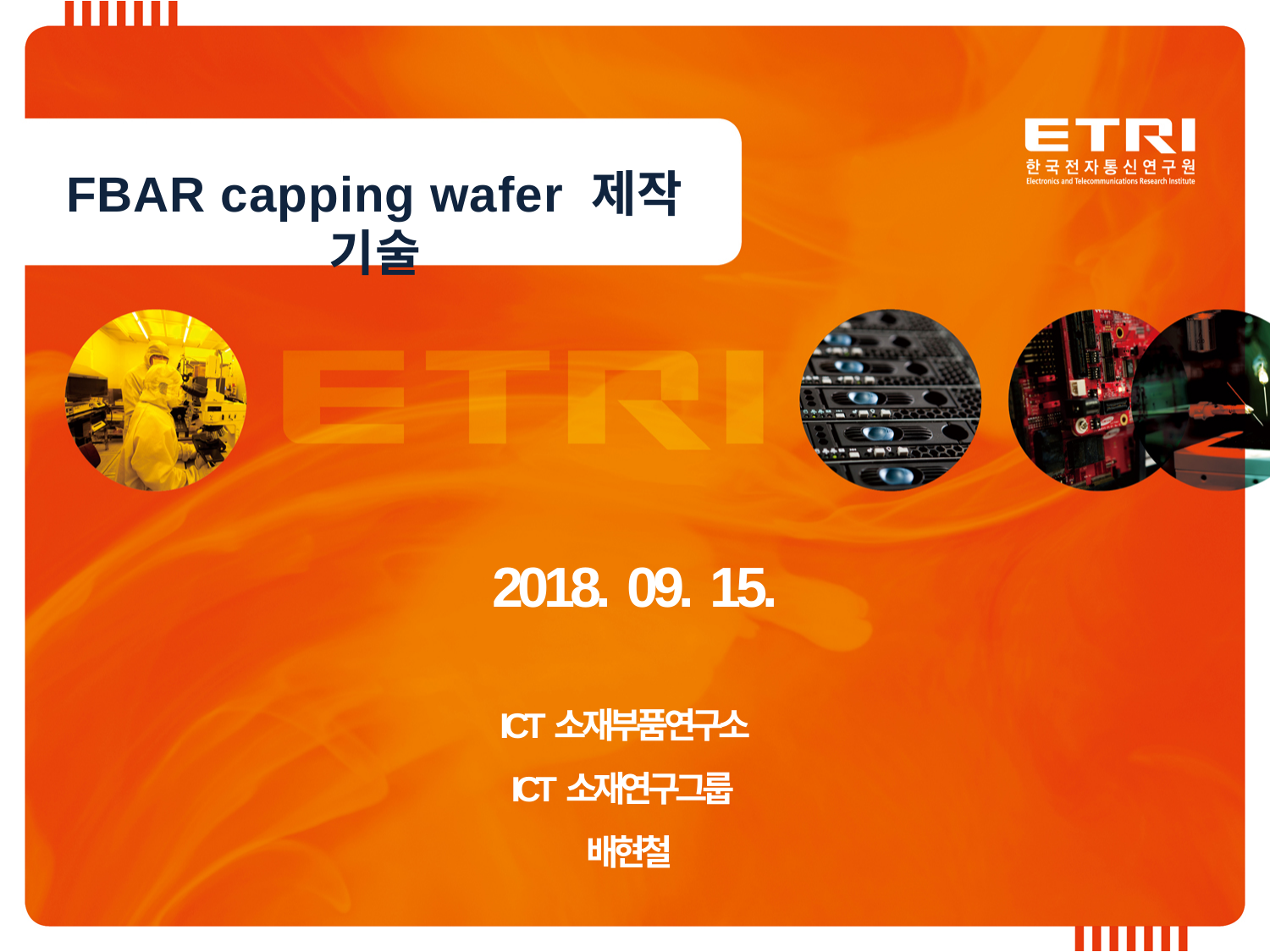

FBAR capping wafer 제작 기술
2018.  09.  15.
ICT소재부품연구소
ICT소재연구그룹
배현철